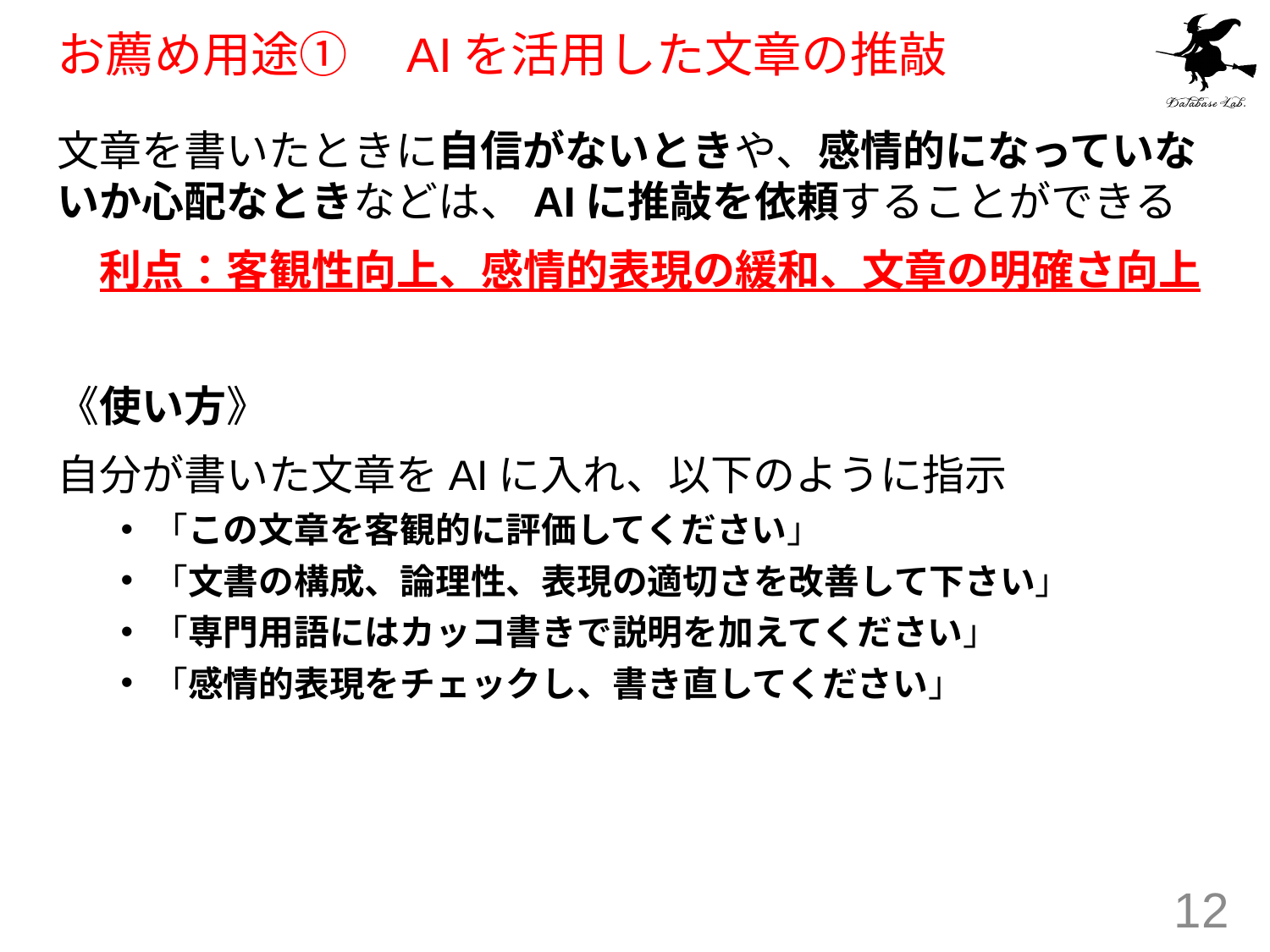

# お薦め用途①　AIを活用した文章の推敲
文章を書いたときに自信がないときや、感情的になっていないか心配なときなどは、AIに推敲を依頼することができる
　利点：客観性向上、感情的表現の緩和、文章の明確さ向上

《使い方》
自分が書いた文章をAIに入れ、以下のように指示
「この文章を客観的に評価してください」
「文書の構成、論理性、表現の適切さを改善して下さい」
「専門用語にはカッコ書きで説明を加えてください」
「感情的表現をチェックし、書き直してください」
12